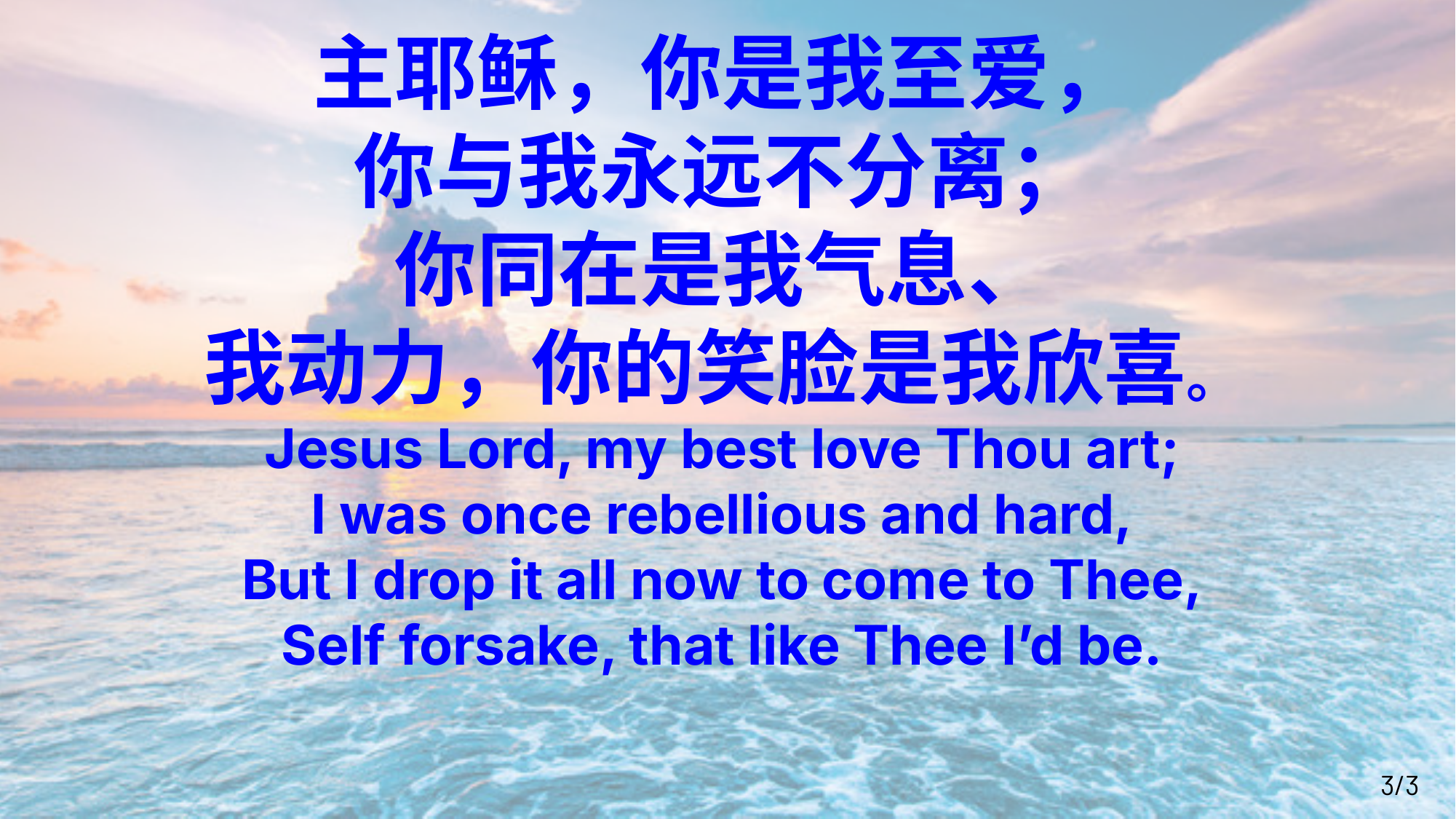

主耶稣，你是我至爱，
你与我永远不分离；
你同在是我气息、
我动力，你的笑脸是我欣喜。
Jesus Lord, my best love Thou art;
I was once rebellious and hard,
But I drop it all now to come to Thee,
Self forsake, that like Thee I’d be.
3/3